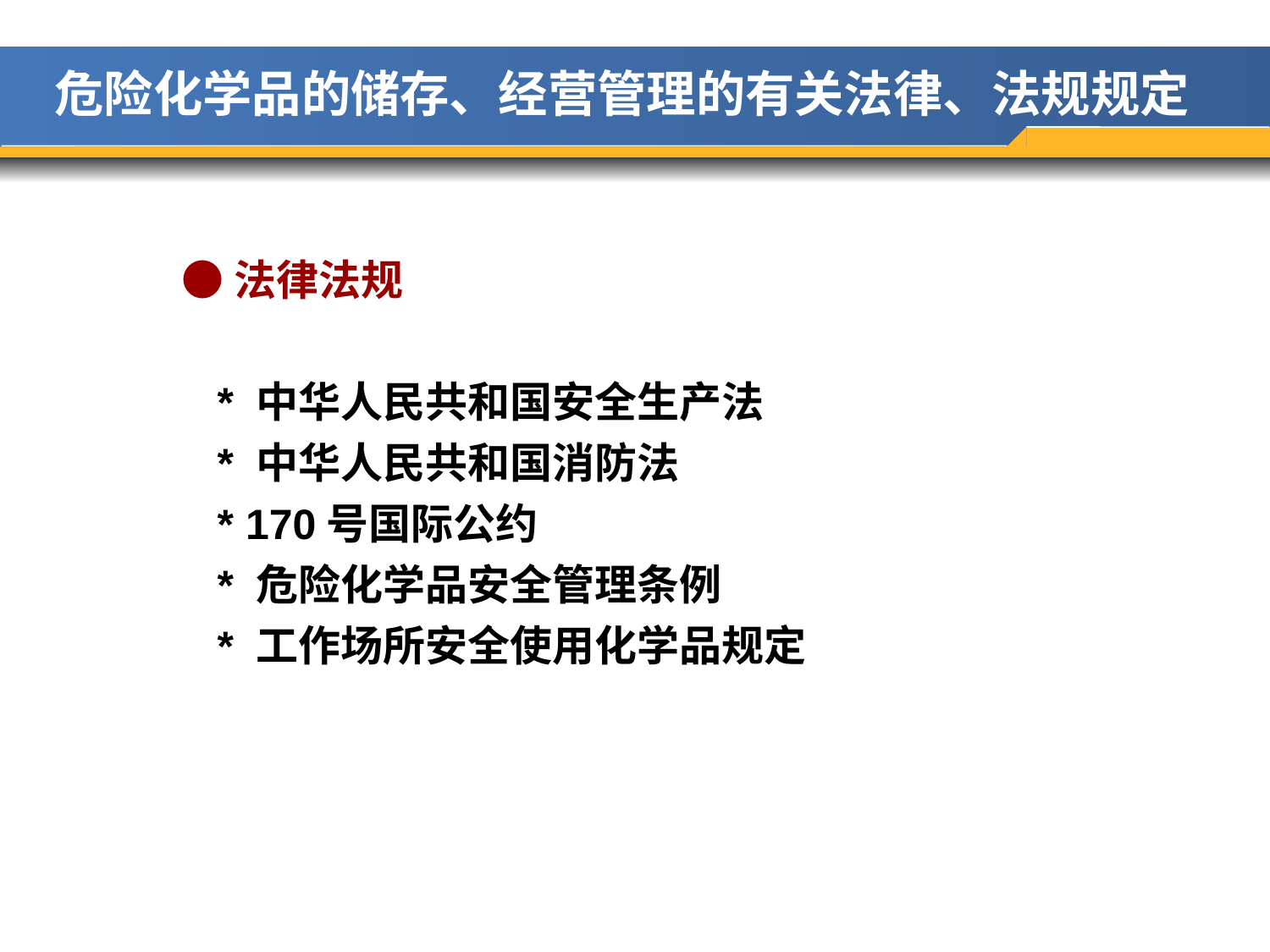

危险化学品的储存、经营管理的有关法律、法规规定

●法律法规

   * 中华人民共和国安全生产法
   * 中华人民共和国消防法
   * 170号国际公约
   * 危险化学品安全管理条例
   * 工作场所安全使用化学品规定